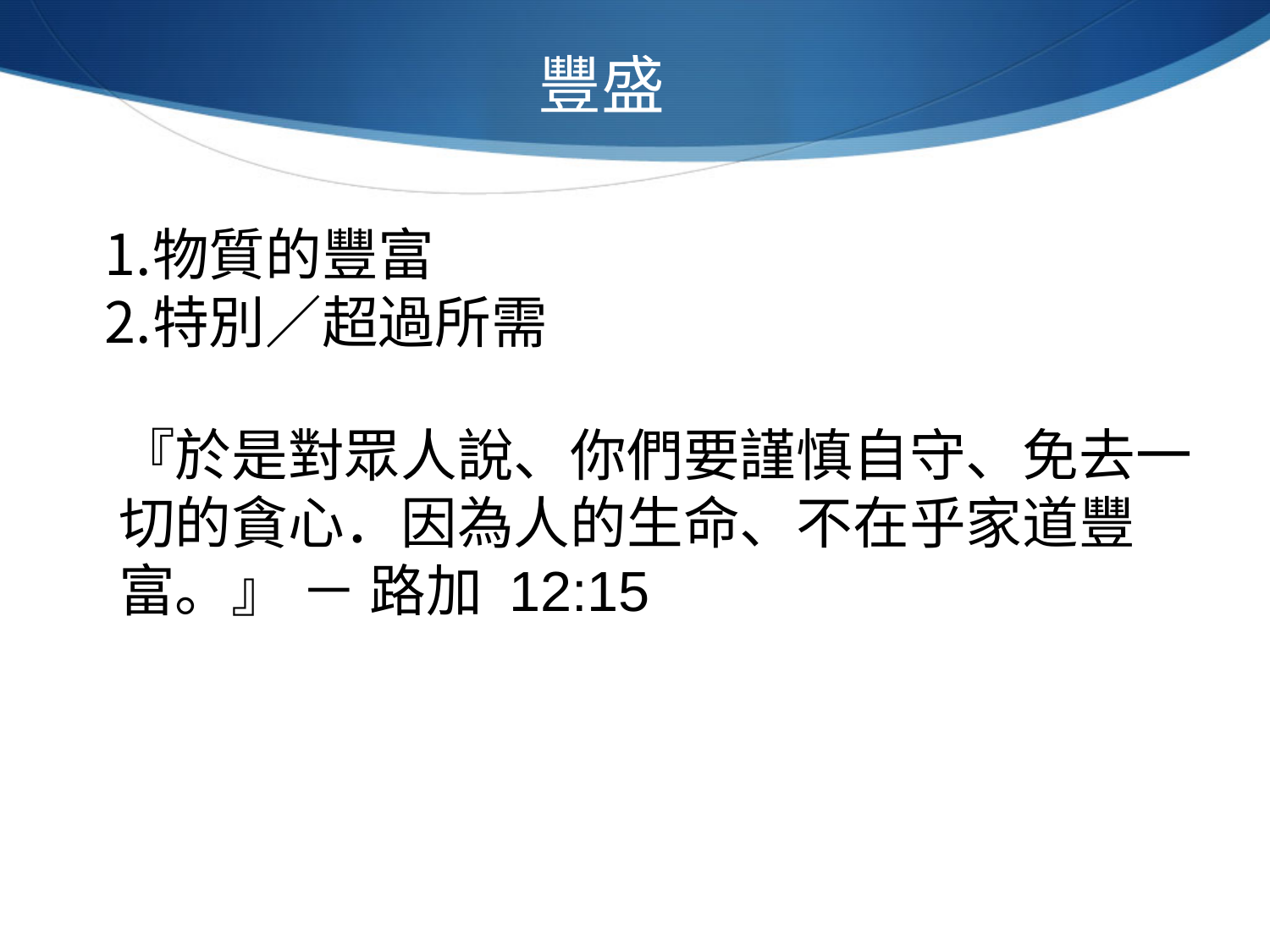

豐盛
物質的豐富
特別／超過所需
『於是對眾人說、你們要謹慎自守、免去一切的貪心．因為人的生命、不在乎家道豐富。』 － 路加 12:15